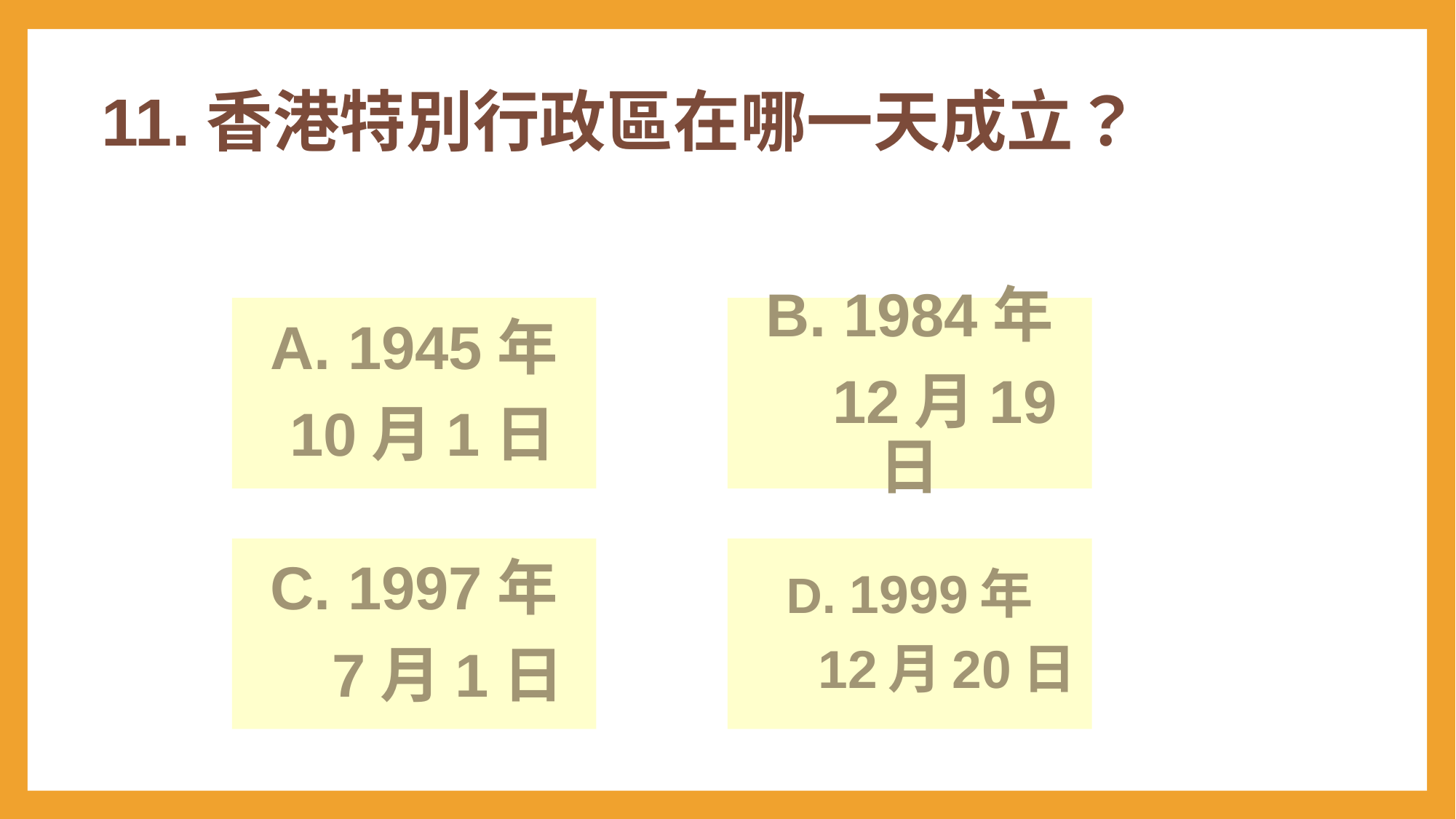

# 11.香港特別行政區在哪一天成立？
A. 1945年
 10月1日
B. 1984年
     12月19日
C. 1997年
    7月1日
D. 1999年
     12月20日